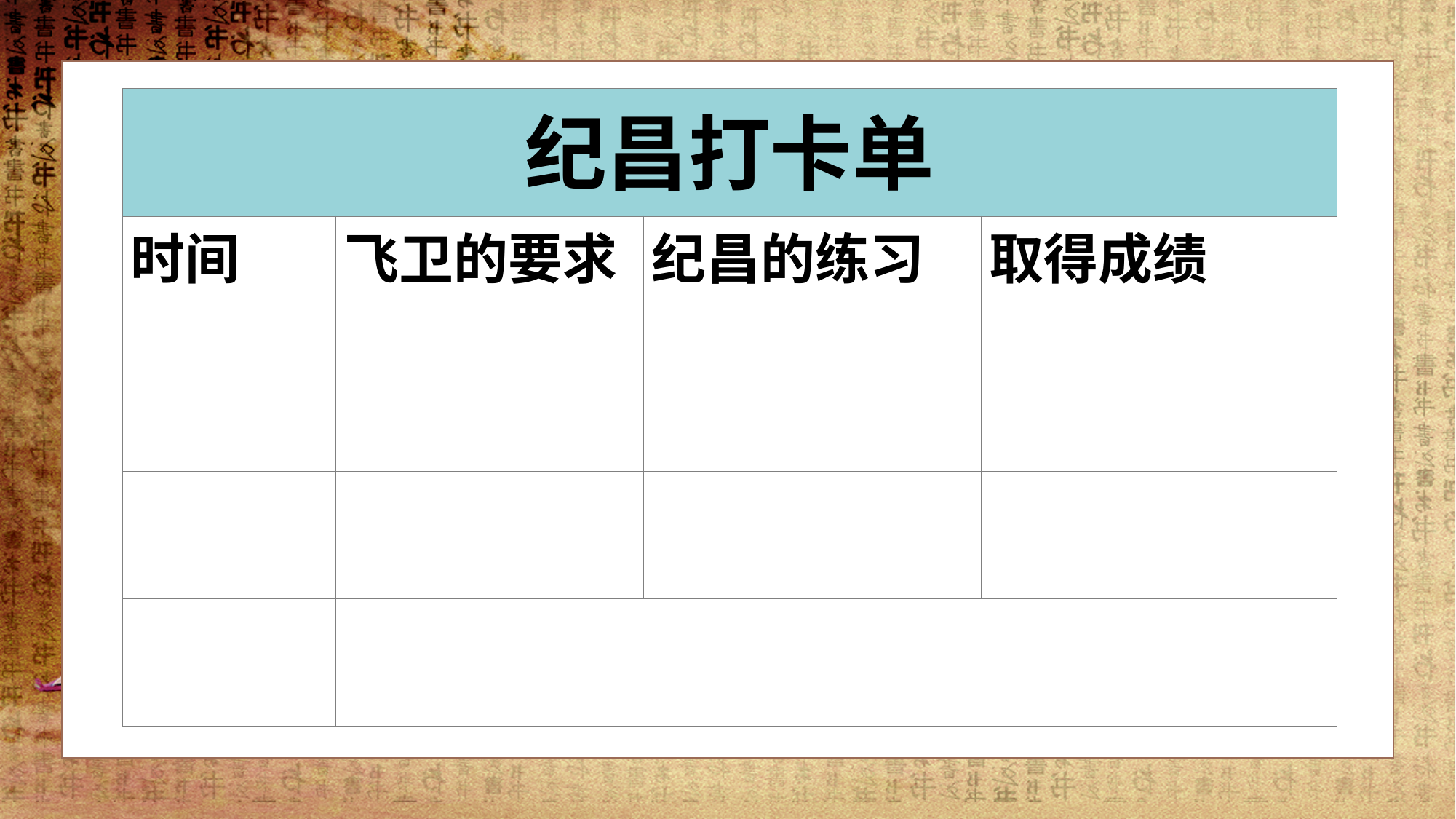

| 纪昌打卡单 |  |  |  |
| --- | --- | --- | --- |
| 时间 | 飞卫的要求 | 纪昌的练习 | 取得成绩 |
|  |  |  |  |
|  |  |  |  |
|  |  |  |  |